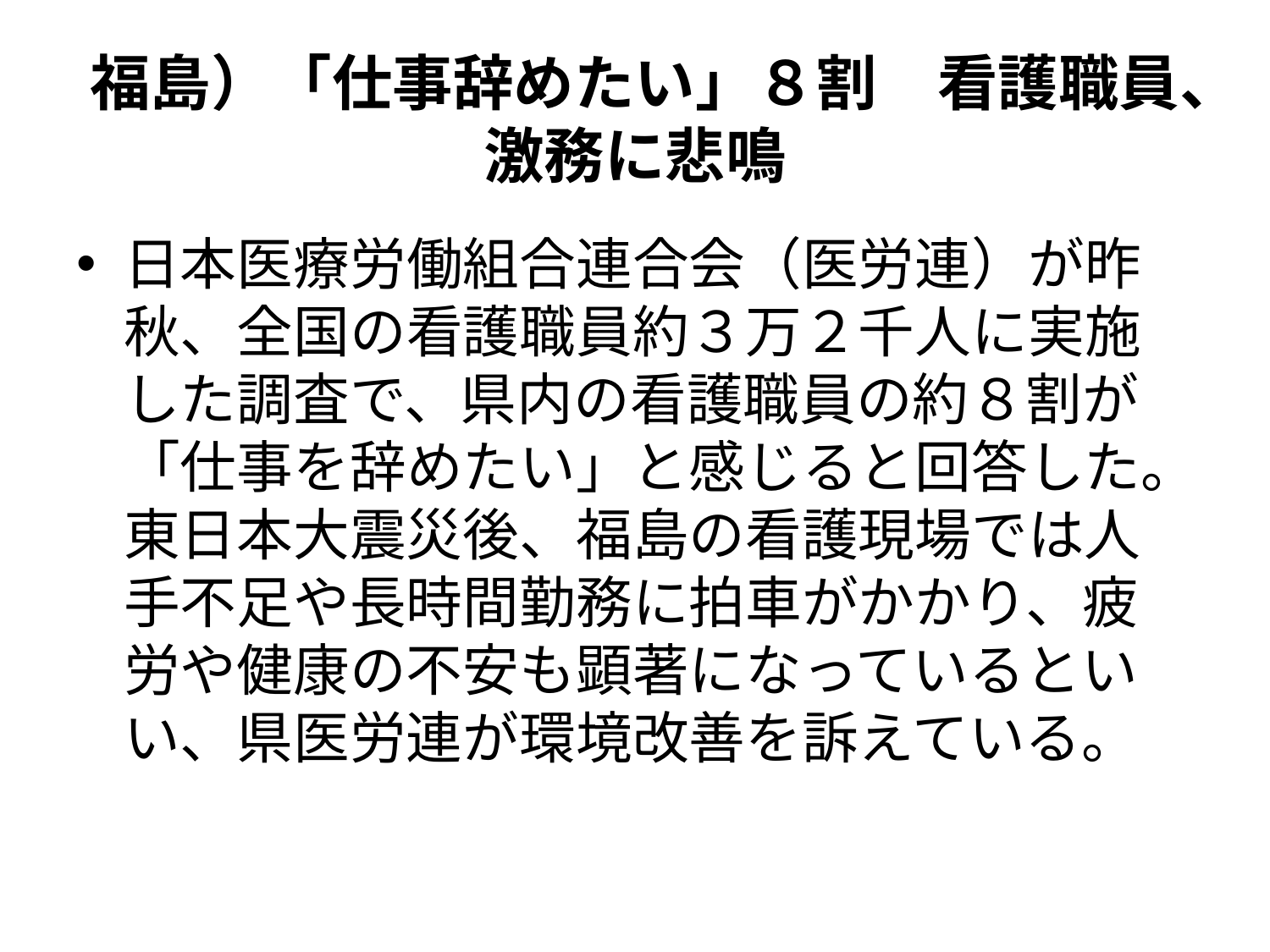

# 福島）「仕事辞めたい」８割　看護職員、激務に悲鳴
日本医療労働組合連合会（医労連）が昨秋、全国の看護職員約３万２千人に実施した調査で、県内の看護職員の約８割が「仕事を辞めたい」と感じると回答した。東日本大震災後、福島の看護現場では人手不足や長時間勤務に拍車がかかり、疲労や健康の不安も顕著になっているといい、県医労連が環境改善を訴えている。